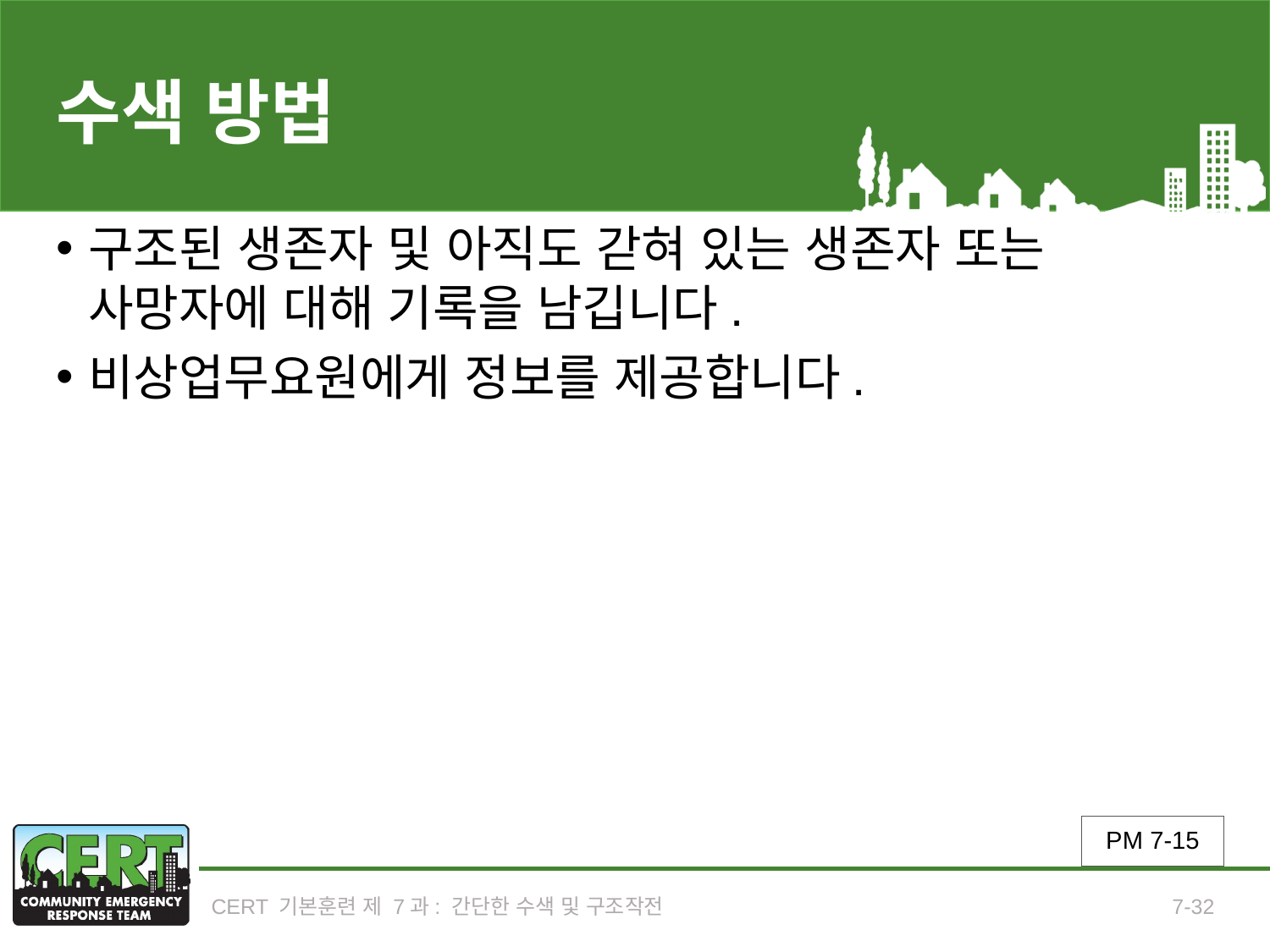

# 수색 방법
구조된 생존자 및 아직도 갇혀 있는 생존자 또는 사망자에 대해 기록을 남깁니다.
비상업무요원에게 정보를 제공합니다.
PM 7-15
CERT 기본훈련 제 7과: 간단한 수색 및 구조작전
7-32